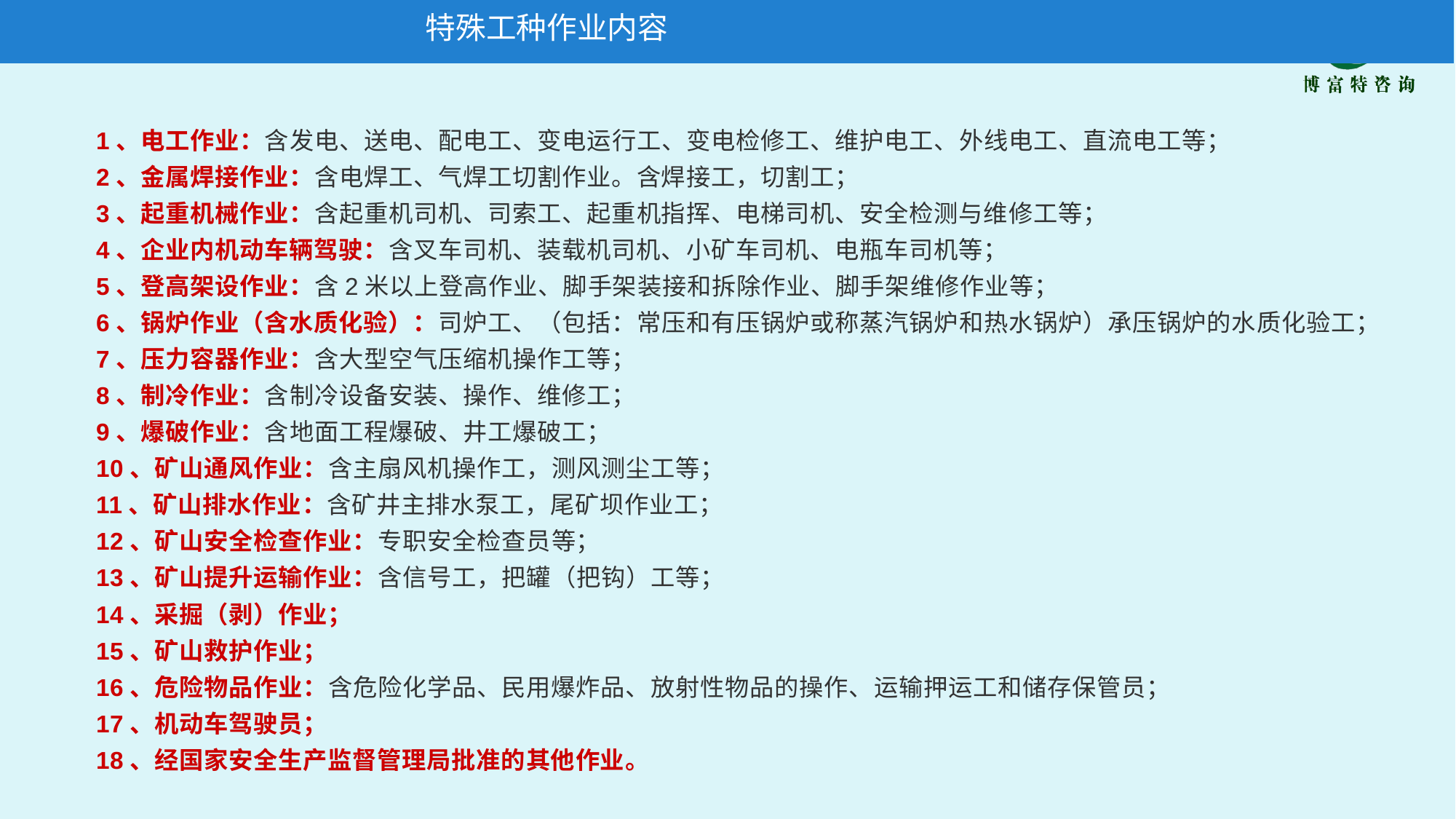

特殊工种作业内容
1、电工作业：含发电、送电、配电工、变电运行工、变电检修工、维护电工、外线电工、直流电工等；
2、金属焊接作业：含电焊工、气焊工切割作业。含焊接工，切割工；
3、起重机械作业：含起重机司机、司索工、起重机指挥、电梯司机、安全检测与维修工等；
4、企业内机动车辆驾驶：含叉车司机、装载机司机、小矿车司机、电瓶车司机等；
5、登高架设作业：含2米以上登高作业、脚手架装接和拆除作业、脚手架维修作业等；
6、锅炉作业（含水质化验）：司炉工、（包括：常压和有压锅炉或称蒸汽锅炉和热水锅炉）承压锅炉的水质化验工；
7、压力容器作业：含大型空气压缩机操作工等；
8、制冷作业：含制冷设备安装、操作、维修工；
9、爆破作业：含地面工程爆破、井工爆破工；
10、矿山通风作业：含主扇风机操作工，测风测尘工等；
11、矿山排水作业：含矿井主排水泵工，尾矿坝作业工；
12、矿山安全检查作业：专职安全检查员等；
13、矿山提升运输作业：含信号工，把罐（把钩）工等；
14、采掘（剥）作业；
15、矿山救护作业；
16、危险物品作业：含危险化学品、民用爆炸品、放射性物品的操作、运输押运工和储存保管员；
17、机动车驾驶员；
18、经国家安全生产监督管理局批准的其他作业。